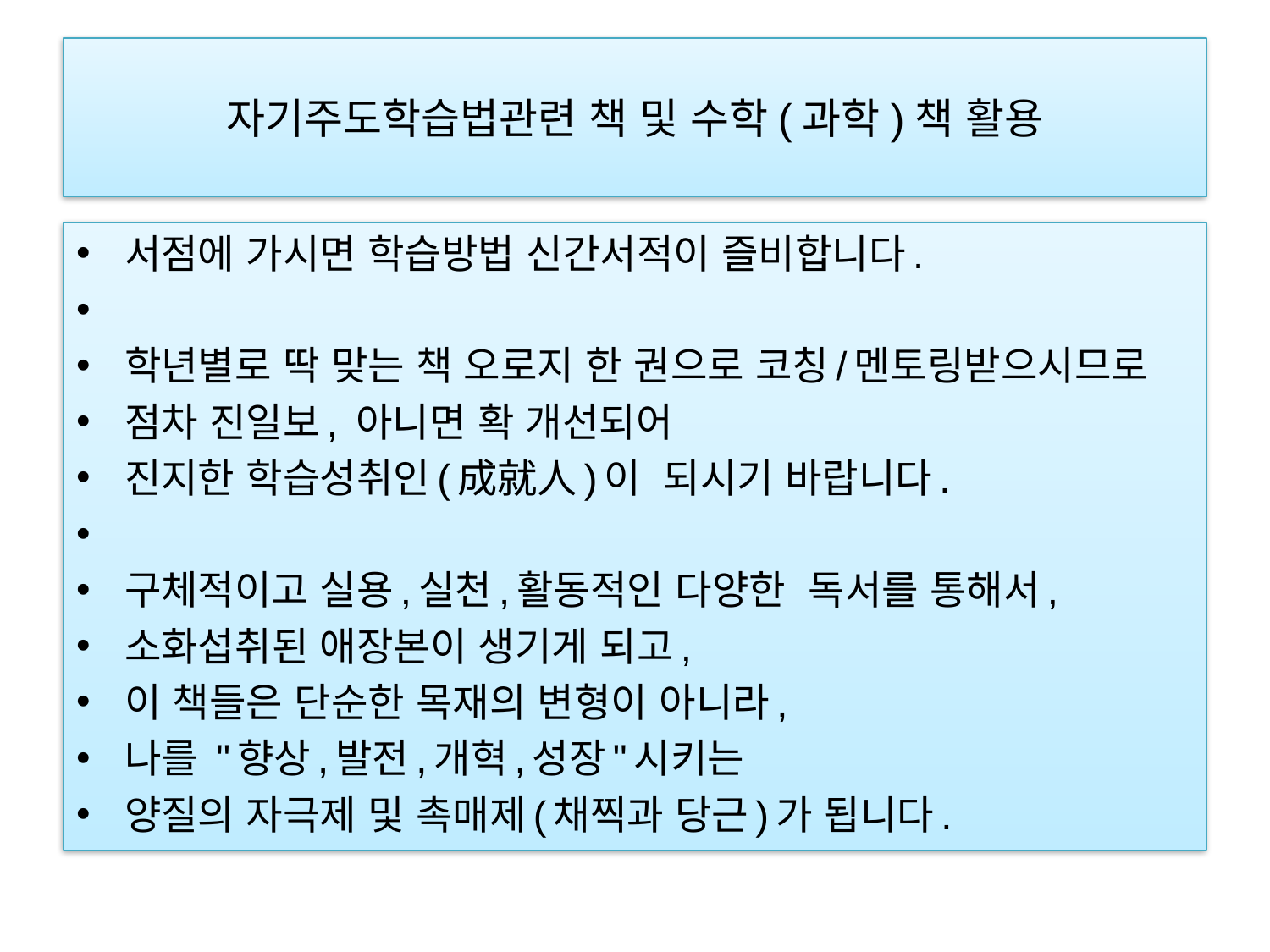

# 자기주도학습법관련 책 및 수학(과학)책 활용
서점에 가시면 학습방법 신간서적이 즐비합니다.

학년별로 딱 맞는 책 오로지 한 권으로 코칭/멘토링받으시므로
점차 진일보, 아니면 확 개선되어
진지한 학습성취인(成就人)이  되시기 바랍니다.

구체적이고 실용,실천,활동적인 다양한  독서를 통해서,
소화섭취된 애장본이 생기게 되고,
이 책들은 단순한 목재의 변형이 아니라,
나를 "향상,발전,개혁,성장"시키는
양질의 자극제 및 촉매제(채찍과 당근)가 됩니다.